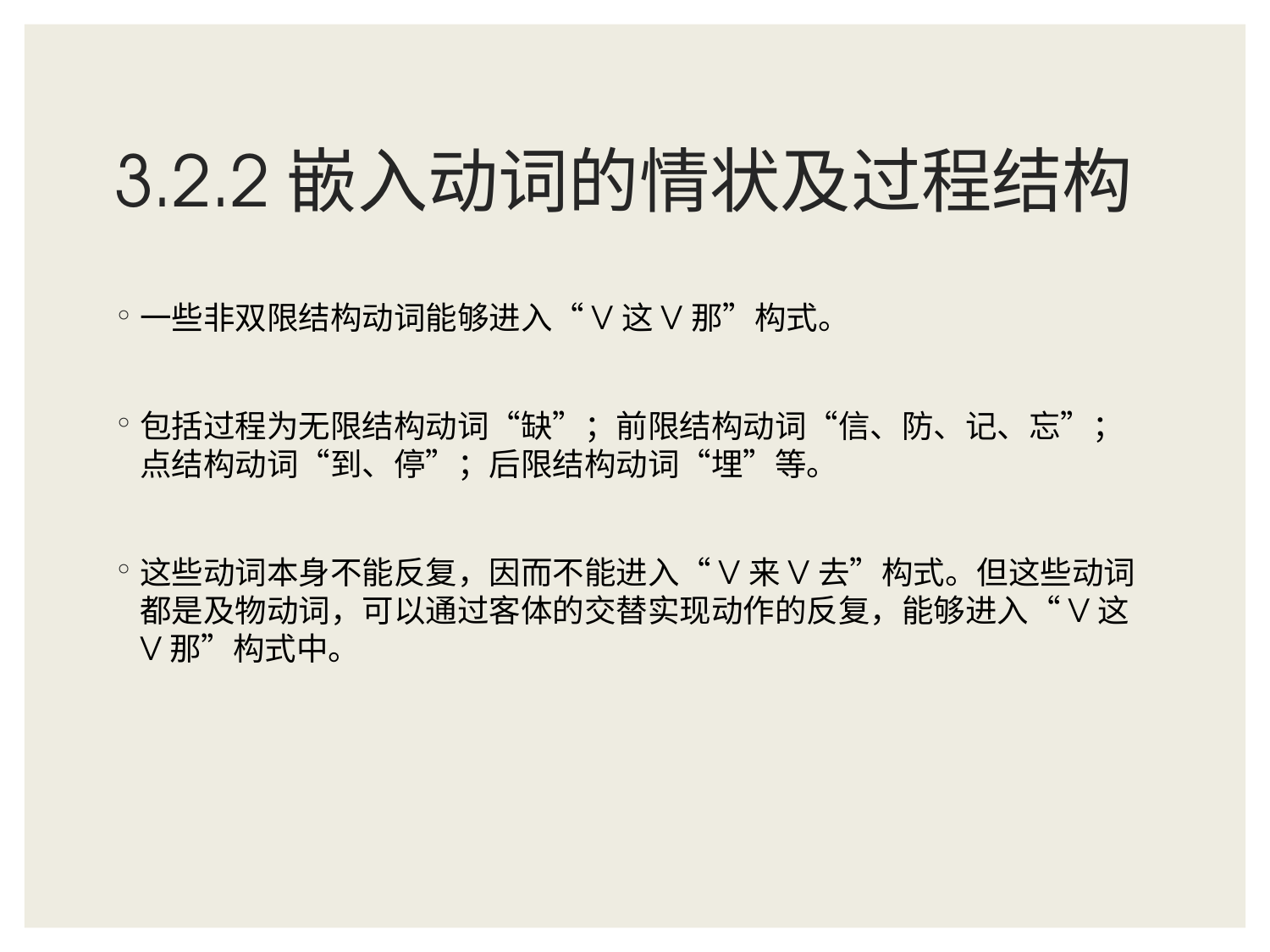

# 3.2.2嵌入动词的情状及过程结构
一些非双限结构动词能够进入“V这V那”构式。

包括过程为无限结构动词“缺”；前限结构动词“信、防、记、忘”；点结构动词“到、停”；后限结构动词“埋”等。

这些动词本身不能反复，因而不能进入“V来V去”构式。但这些动词都是及物动词，可以通过客体的交替实现动作的反复，能够进入“V这V那”构式中。